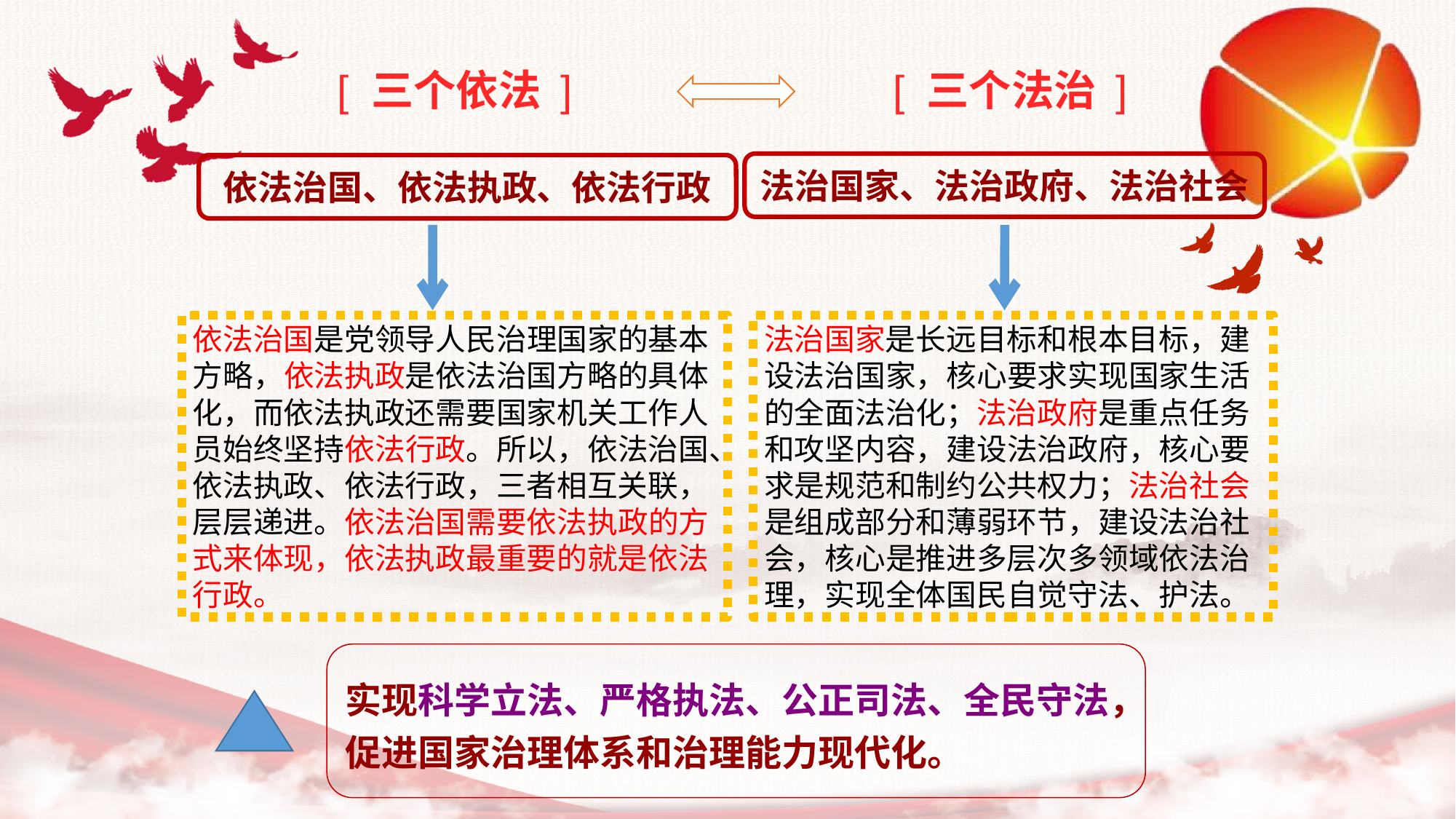

[ 三个依法 ]
[ 三个法治 ]

法治国家、法治政府、法治社会
依法治国、依法执政、依法行政
依法治国是党领导人民治理国家的基本方略，依法执政是依法治国方略的具体化，而依法执政还需要国家机关工作人员始终坚持依法行政。所以，依法治国、依法执政、依法行政，三者相互关联，层层递进。依法治国需要依法执政的方式来体现，依法执政最重要的就是依法行政。
法治国家是长远目标和根本目标，建设法治国家，核心要求实现国家生活的全面法治化；法治政府是重点任务和攻坚内容，建设法治政府，核心要求是规范和制约公共权力；法治社会是组成部分和薄弱环节，建设法治社会，核心是推进多层次多领域依法治理，实现全体国民自觉守法、护法。
实现科学立法、严格执法、公正司法、全民守法，
促进国家治理体系和治理能力现代化。